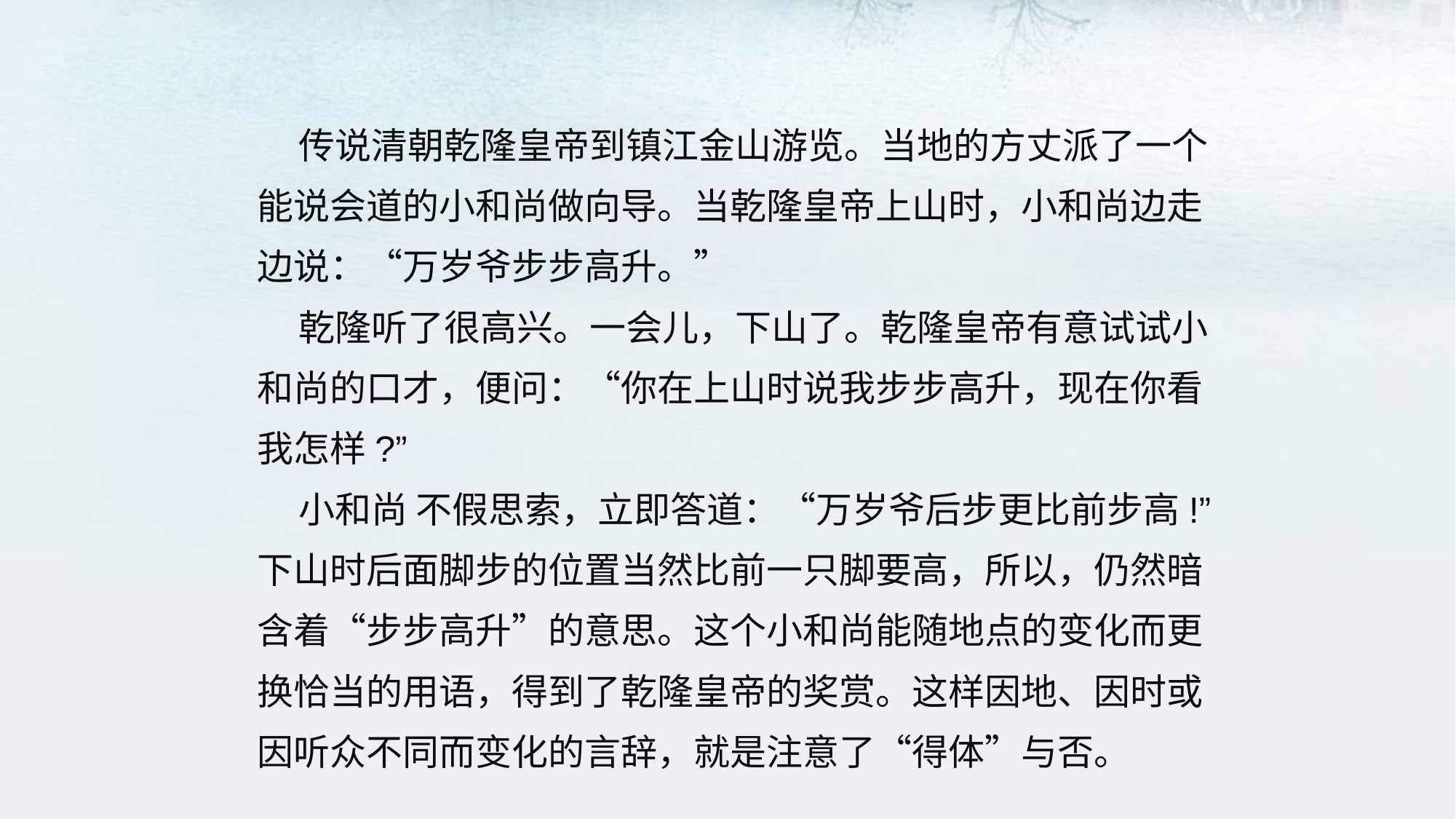

传说清朝乾隆皇帝到镇江金山游览。当地的方丈派了一个能说会道的小和尚做向导。当乾隆皇帝上山时，小和尚边走边说：“万岁爷步步高升。”
    乾隆听了很高兴。一会儿，下山了。乾隆皇帝有意试试小和尚的口才，便问：“你在上山时说我步步高升，现在你看我怎样?”
    小和尚 不假思索，立即答道：“万岁爷后步更比前步高!” 下山时后面脚步的位置当然比前一只脚要高，所以，仍然暗含着“步步高升”的意思。这个小和尚能随地点的变化而更换恰当的用语，得到了乾隆皇帝的奖赏。这样因地、因时或因听众不同而变化的言辞，就是注意了“得体”与否。